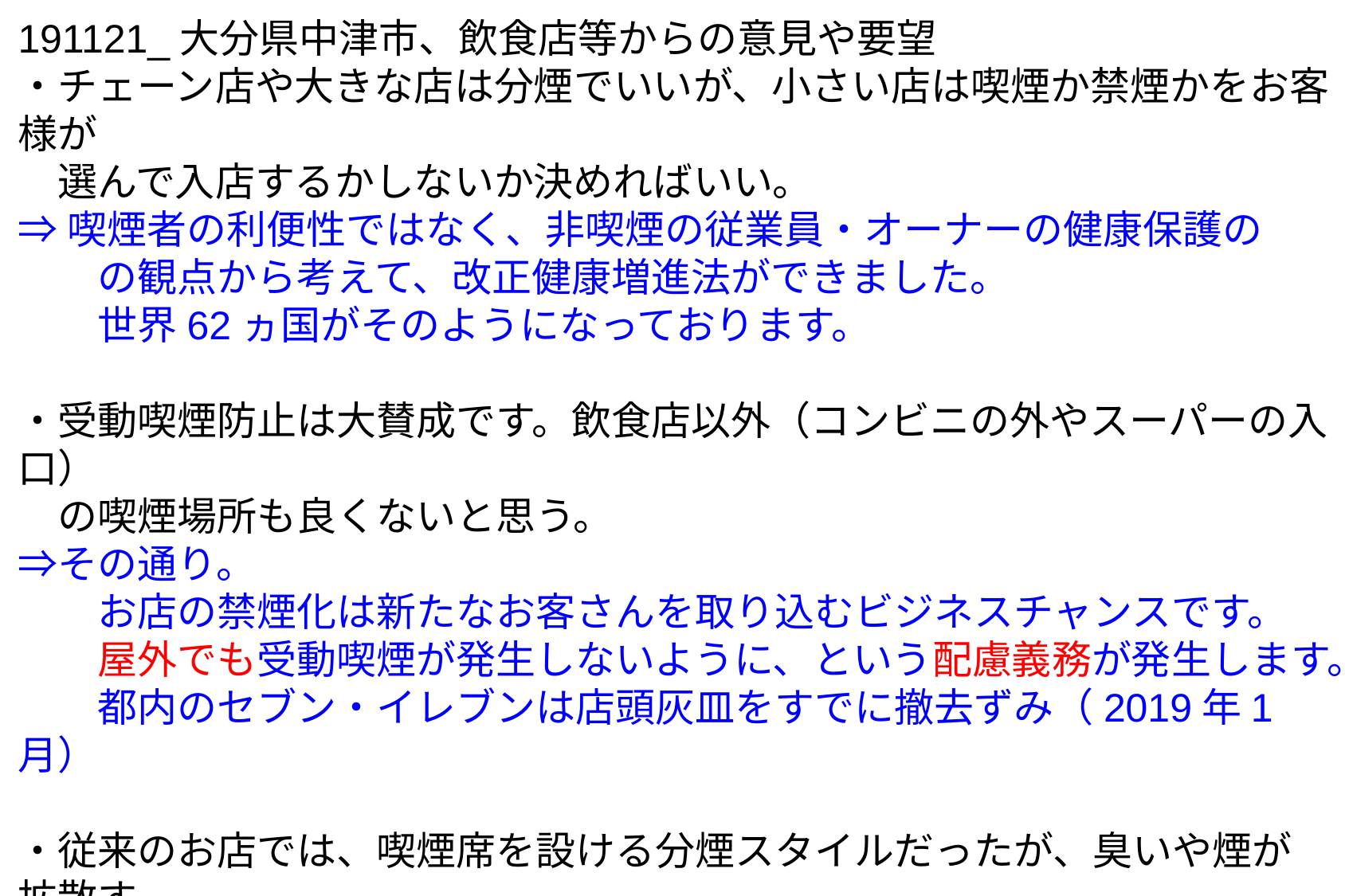

191121_大分県中津市、飲食店等からの意見や要望
・チェーン店や大きな店は分煙でいいが、小さい店は喫煙か禁煙かをお客様が
　選んで入店するかしないか決めればいい。
⇒喫煙者の利便性ではなく、非喫煙の従業員・オーナーの健康保護の
　　の観点から考えて、改正健康増進法ができました。
　　世界62ヵ国がそのようになっております。
・受動喫煙防止は大賛成です。飲食店以外（コンビニの外やスーパーの入口）
　の喫煙場所も良くないと思う。
⇒その通り。
　　お店の禁煙化は新たなお客さんを取り込むビジネスチャンスです。
　　屋外でも受動喫煙が発生しないように、という配慮義務が発生します。
　　都内のセブン・イレブンは店頭灰皿をすでに撤去ずみ（2019年1月）

・従来のお店では、喫煙席を設ける分煙スタイルだったが、臭いや煙が拡散す
　るのでお客様からの苦情が度々あった。
⇒煙たいお店には入れなかった吸わない人がお客さんとなります。